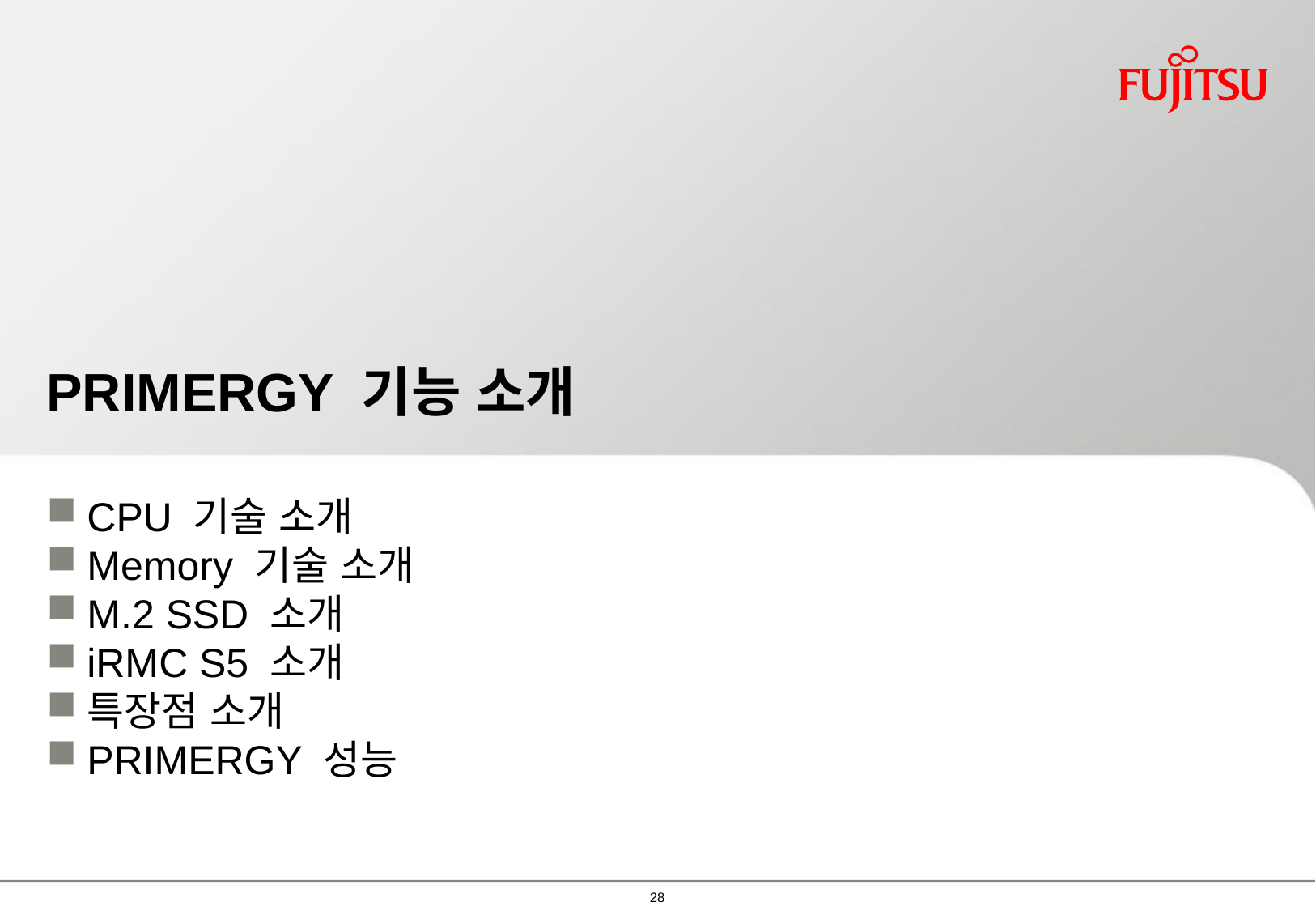

# PRIMERGY 기능 소개
CPU 기술 소개
Memory 기술 소개
M.2 SSD 소개
iRMC S5 소개
특장점 소개
PRIMERGY 성능
28